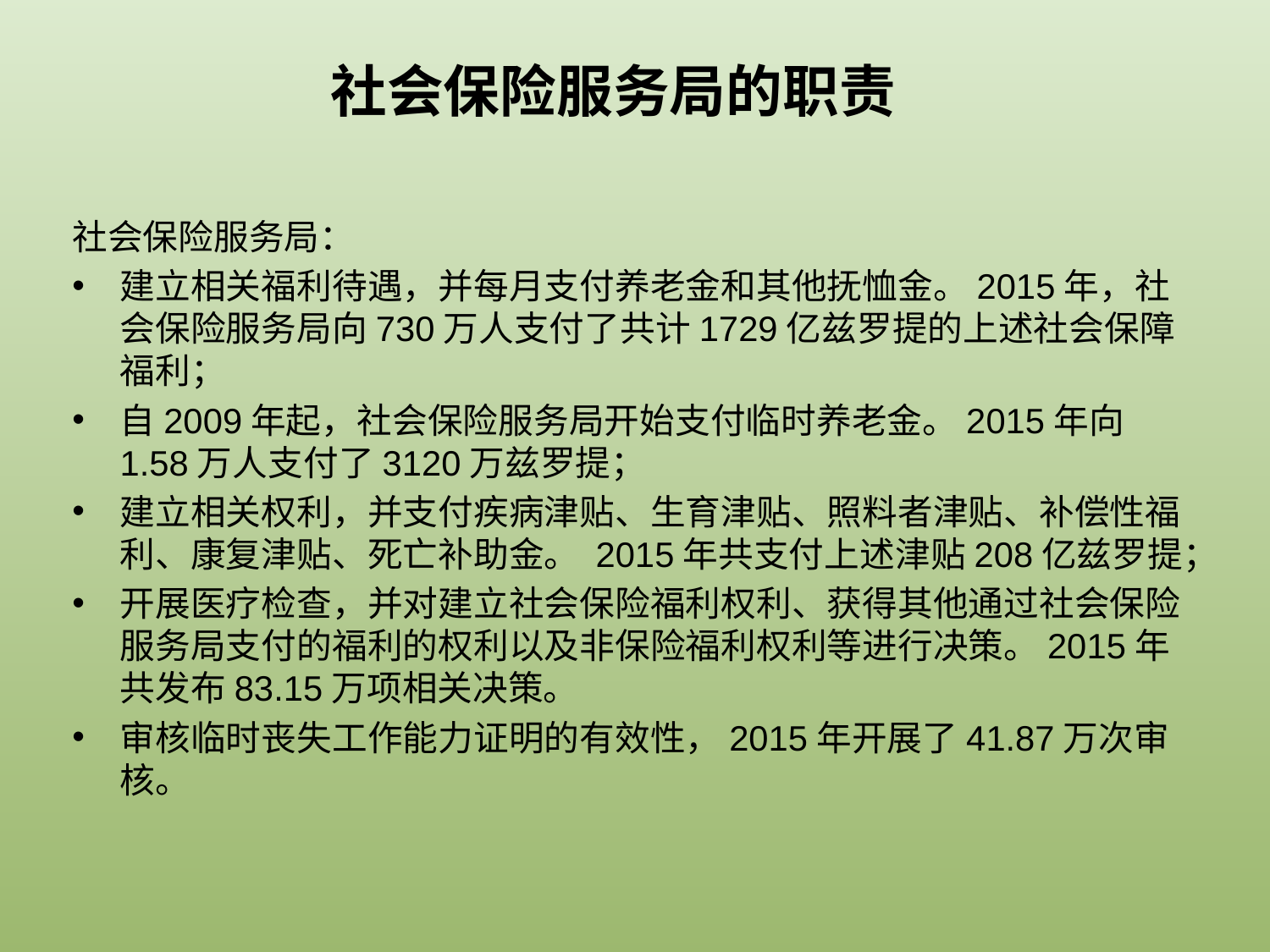

社会保险服务局的职责
社会保险服务局：
建立相关福利待遇，并每月支付养老金和其他抚恤金。2015年，社会保险服务局向730万人支付了共计1729亿兹罗提的上述社会保障福利；
自2009年起，社会保险服务局开始支付临时养老金。2015年向1.58万人支付了3120万兹罗提；
建立相关权利，并支付疾病津贴、生育津贴、照料者津贴、补偿性福利、康复津贴、死亡补助金。 2015年共支付上述津贴208亿兹罗提；
开展医疗检查，并对建立社会保险福利权利、获得其他通过社会保险服务局支付的福利的权利以及非保险福利权利等进行决策。2015年共发布83.15万项相关决策。
审核临时丧失工作能力证明的有效性，2015年开展了41.87万次审核。